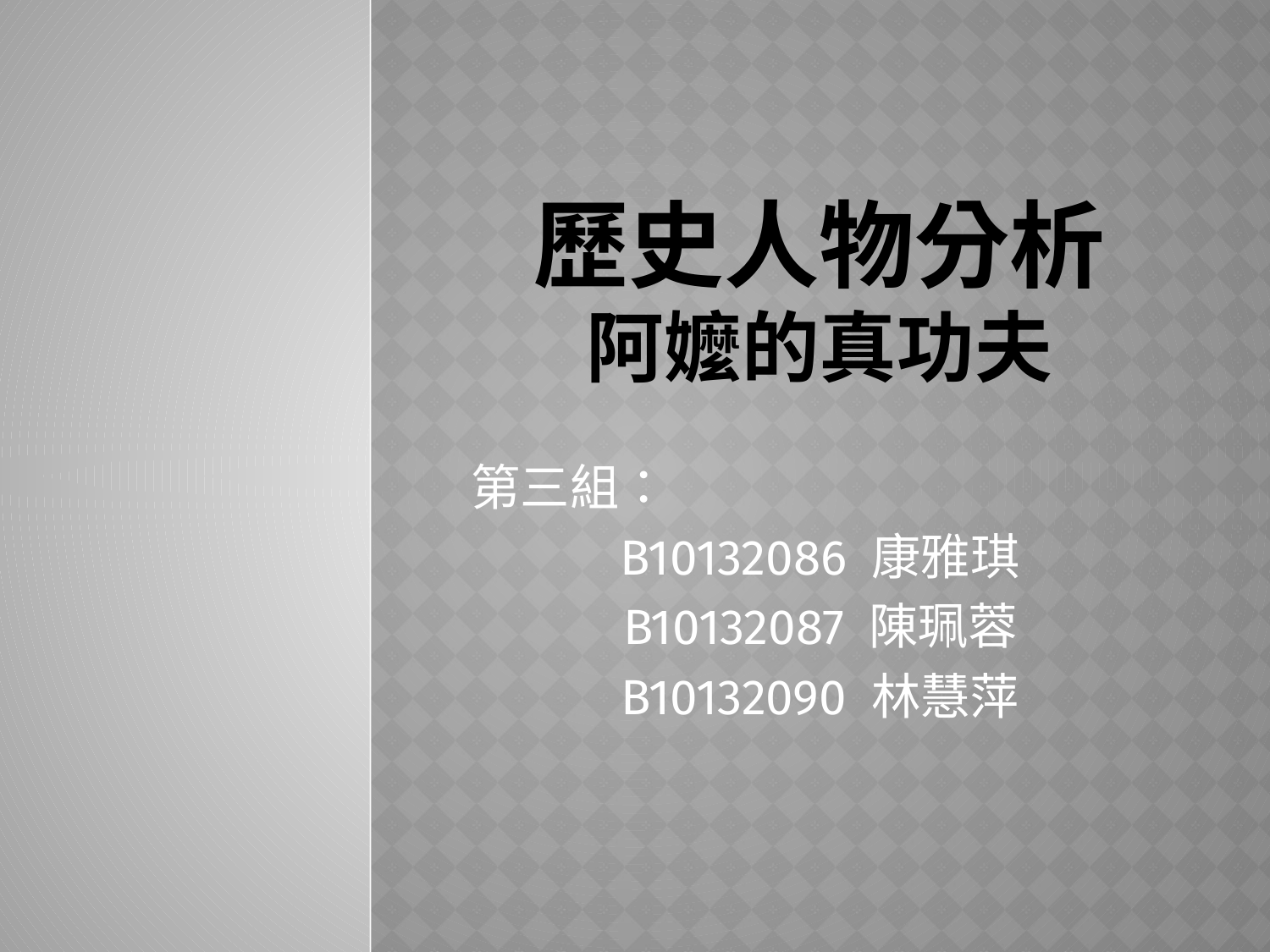

# 歷史人物分析 阿嬤的真功夫
第三組：
B10132086 康雅琪
B10132087 陳珮蓉
B10132090 林慧萍